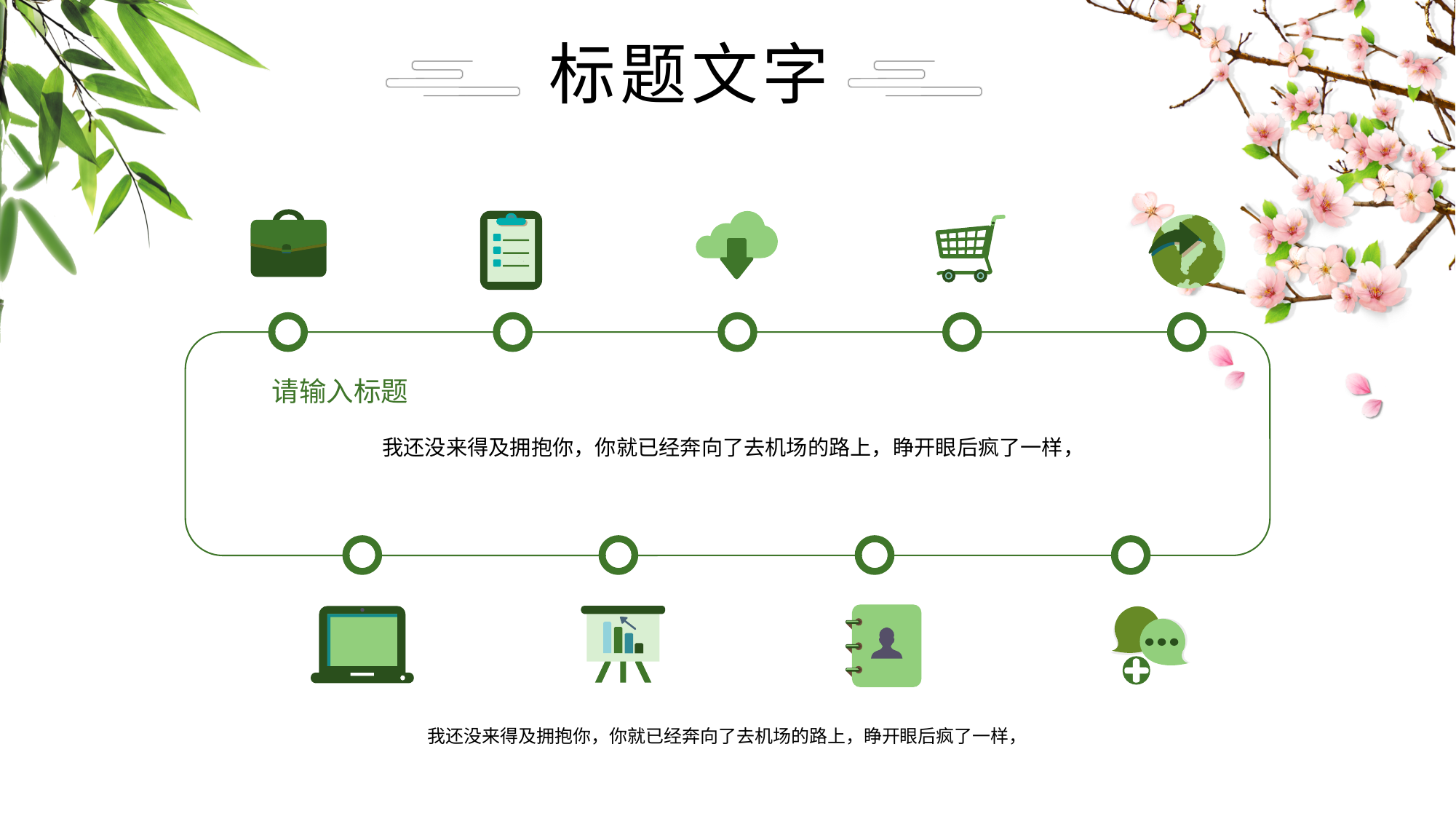

请输入标题
我还没来得及拥抱你，你就已经奔向了去机场的路上，睁开眼后疯了一样，

我还没来得及拥抱你，你就已经奔向了去机场的路上，睁开眼后疯了一样，